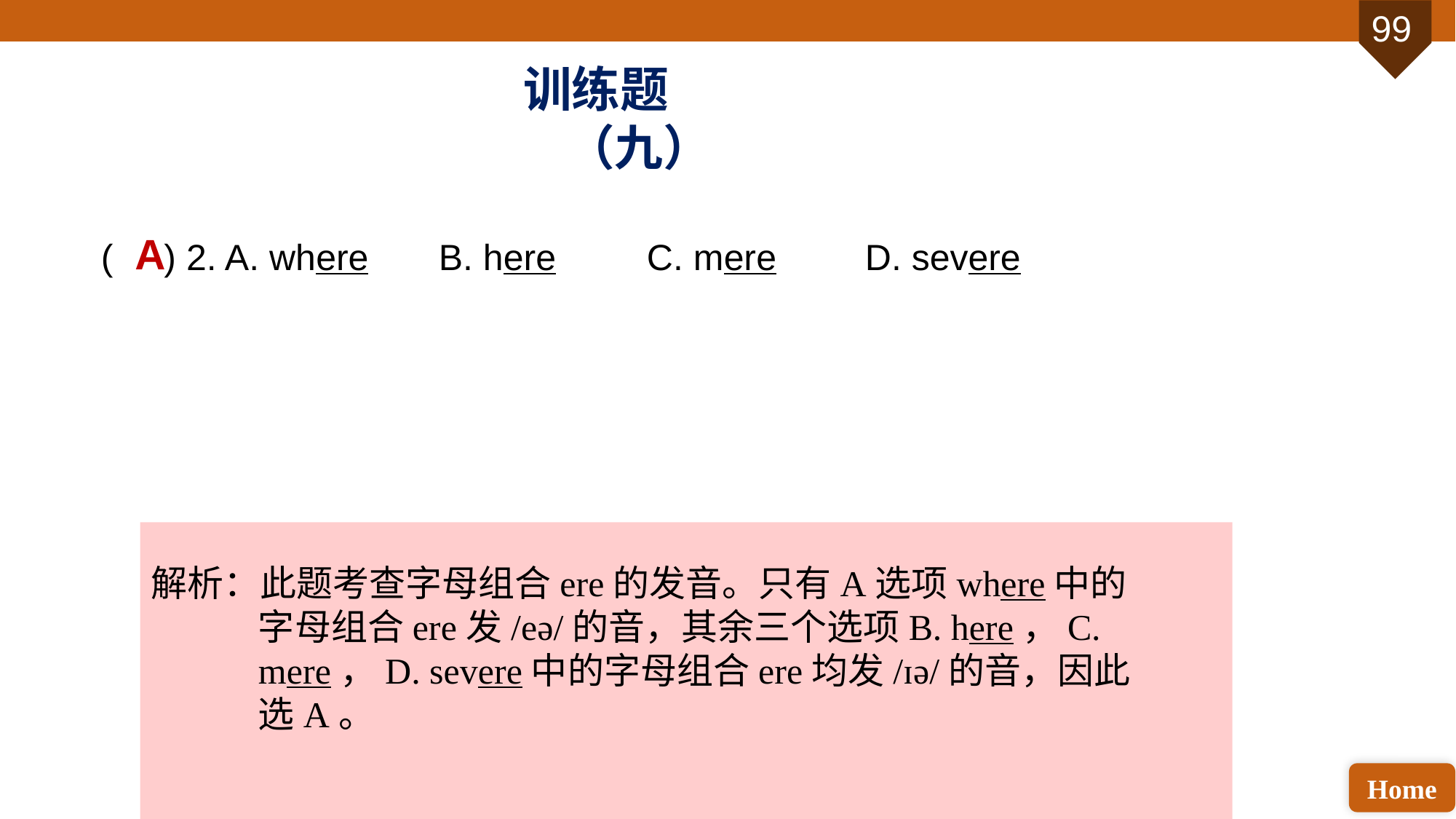

训练题（九）
(     ) 2. A. where	 B. here 	C. mere 	D. severe
A

解析：此题考查字母组合ere的发音。只有A选项where中的字母组合ere发/eə/的音，其余三个选项B. here，C. mere，D. severe中的字母组合ere均发/ɪə/的音，因此选A。